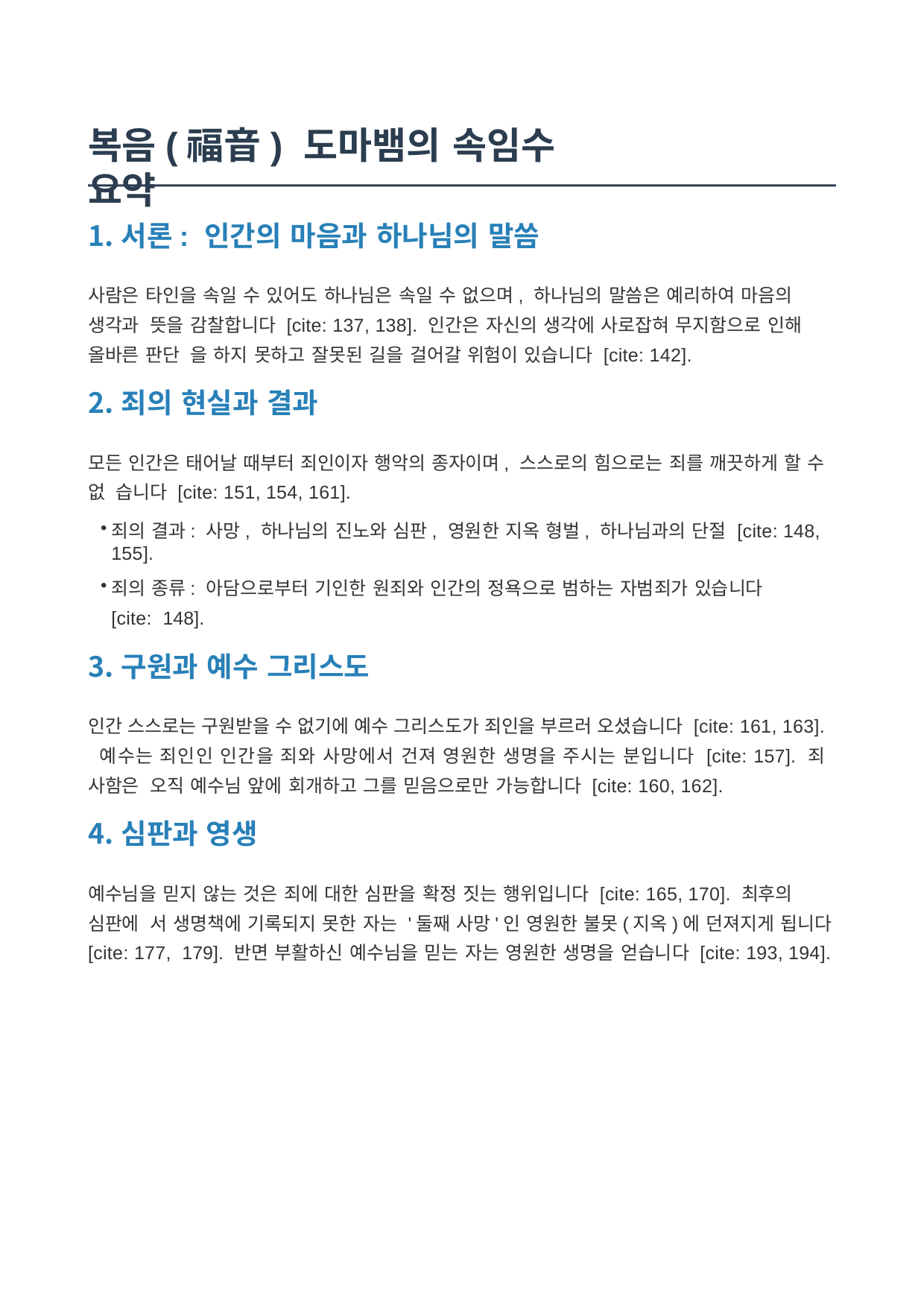

# 복음(福音) 도마뱀의 속임수 요약
서론: 인간의 마음과 하나님의 말씀
사람은 타인을 속일 수 있어도 하나님은 속일 수 없으며, 하나님의 말씀은 예리하여 마음의 생각과  뜻을 감찰합니다 [cite: 137, 138]. 인간은 자신의 생각에 사로잡혀 무지함으로 인해 올바른 판단  을 하지 못하고 잘못된 길을 걸어갈 위험이 있습니다 [cite: 142].

죄의 현실과 결과
모든 인간은 태어날 때부터 죄인이자 행악의 종자이며, 스스로의 힘으로는 죄를 깨끗하게 할 수 없  습니다 [cite: 151, 154, 161].

죄의 결과: 사망, 하나님의 진노와 심판, 영원한 지옥 형벌, 하나님과의 단절 [cite: 148, 155].
죄의 종류: 아담으로부터 기인한 원죄와 인간의 정욕으로 범하는 자범죄가 있습니다 [cite:  148].

구원과 예수 그리스도
인간 스스로는 구원받을 수 없기에 예수 그리스도가 죄인을 부르러 오셨습니다 [cite: 161, 163].  예수는 죄인인 인간을 죄와 사망에서 건져 영원한 생명을 주시는 분입니다 [cite: 157]. 죄 사함은  오직 예수님 앞에 회개하고 그를 믿음으로만 가능합니다 [cite: 160, 162].

심판과 영생
예수님을 믿지 않는 것은 죄에 대한 심판을 확정 짓는 행위입니다 [cite: 165, 170]. 최후의 심판에  서 생명책에 기록되지 못한 자는 '둘째 사망'인 영원한 불못(지옥)에 던져지게 됩니다 [cite: 177,  179]. 반면 부활하신 예수님을 믿는 자는 영원한 생명을 얻습니다 [cite: 193, 194].